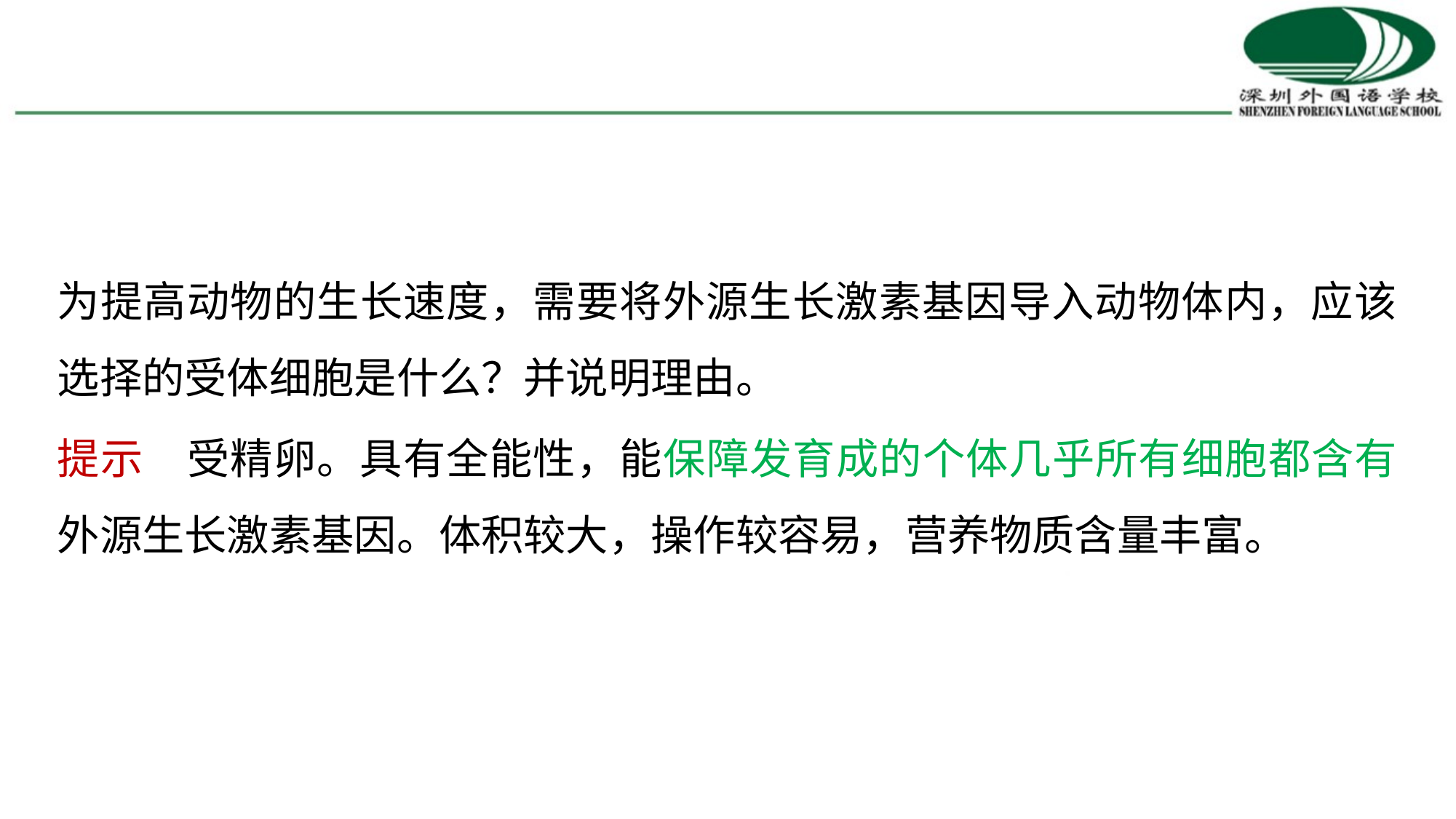

为提高动物的生长速度，需要将外源生长激素基因导入动物体内，应该选择的受体细胞是什么？并说明理由。
提示　受精卵。具有全能性，能保障发育成的个体几乎所有细胞都含有外源生长激素基因。体积较大，操作较容易，营养物质含量丰富。